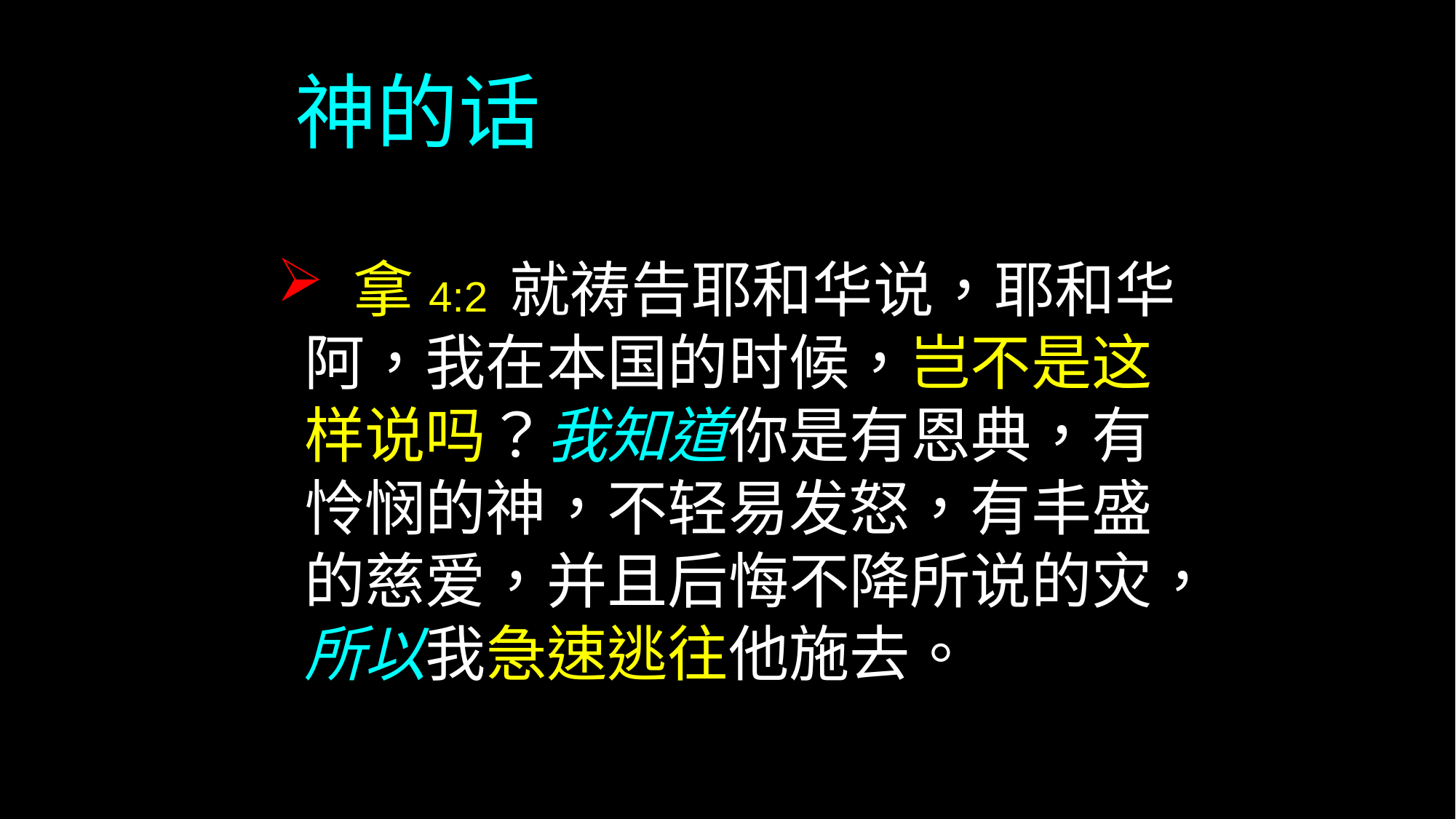

# 神的话

 拿4:2 就祷告耶和华说，耶和华阿，我在本国的时候，岂不是这样说吗？我知道你是有恩典，有怜悯的神，不轻易发怒，有丰盛的慈爱，并且后悔不降所说的灾，所以我急速逃往他施去。